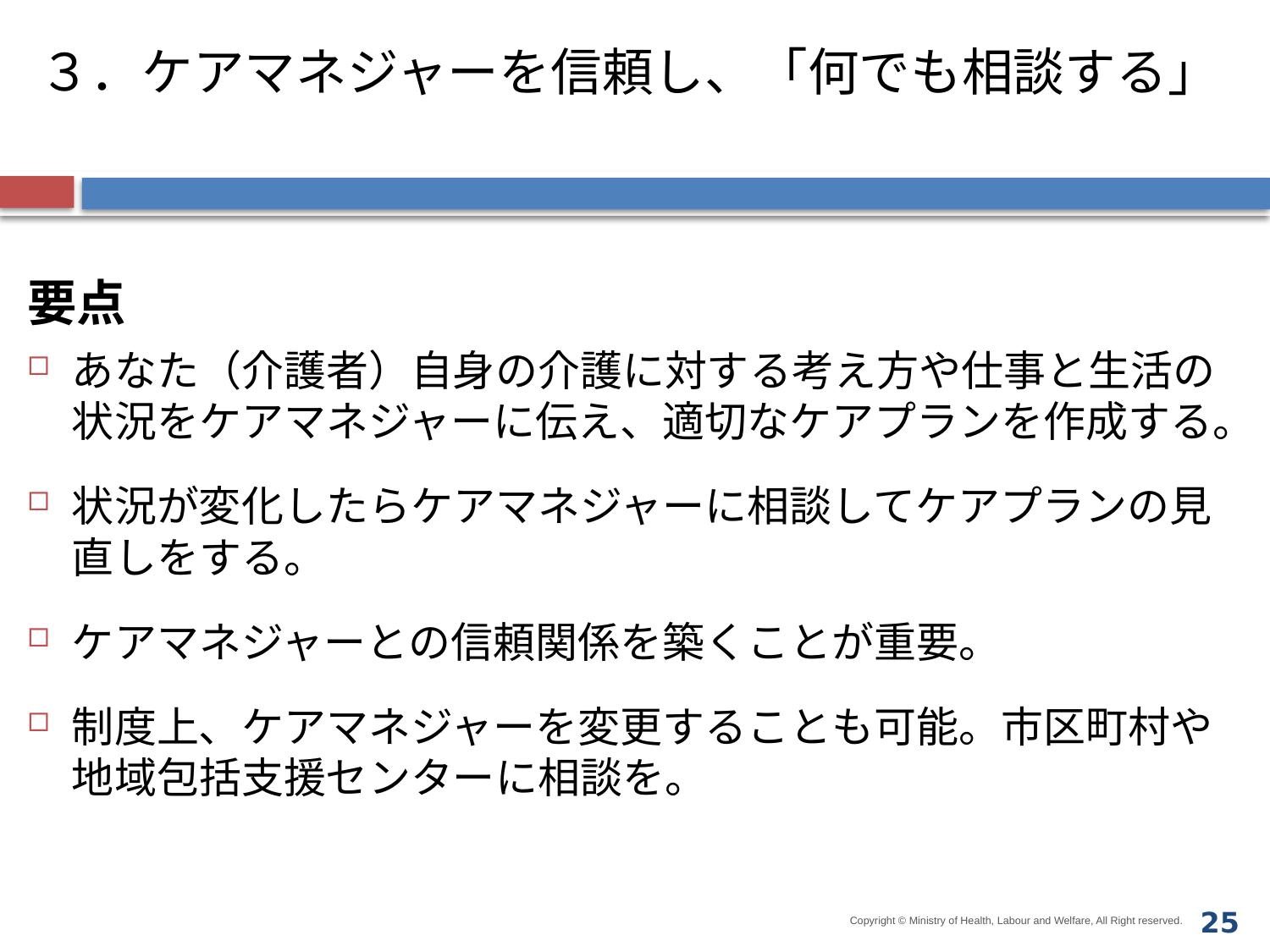

# ３．ケアマネジャーを信頼し、「何でも相談する」
要点
あなた（介護者）自身の介護に対する考え方や仕事と生活の状況をケアマネジャーに伝え、適切なケアプランを作成する。
状況が変化したらケアマネジャーに相談してケアプランの見直しをする。
ケアマネジャーとの信頼関係を築くことが重要。
制度上、ケアマネジャーを変更することも可能。市区町村や地域包括支援センターに相談を。
25